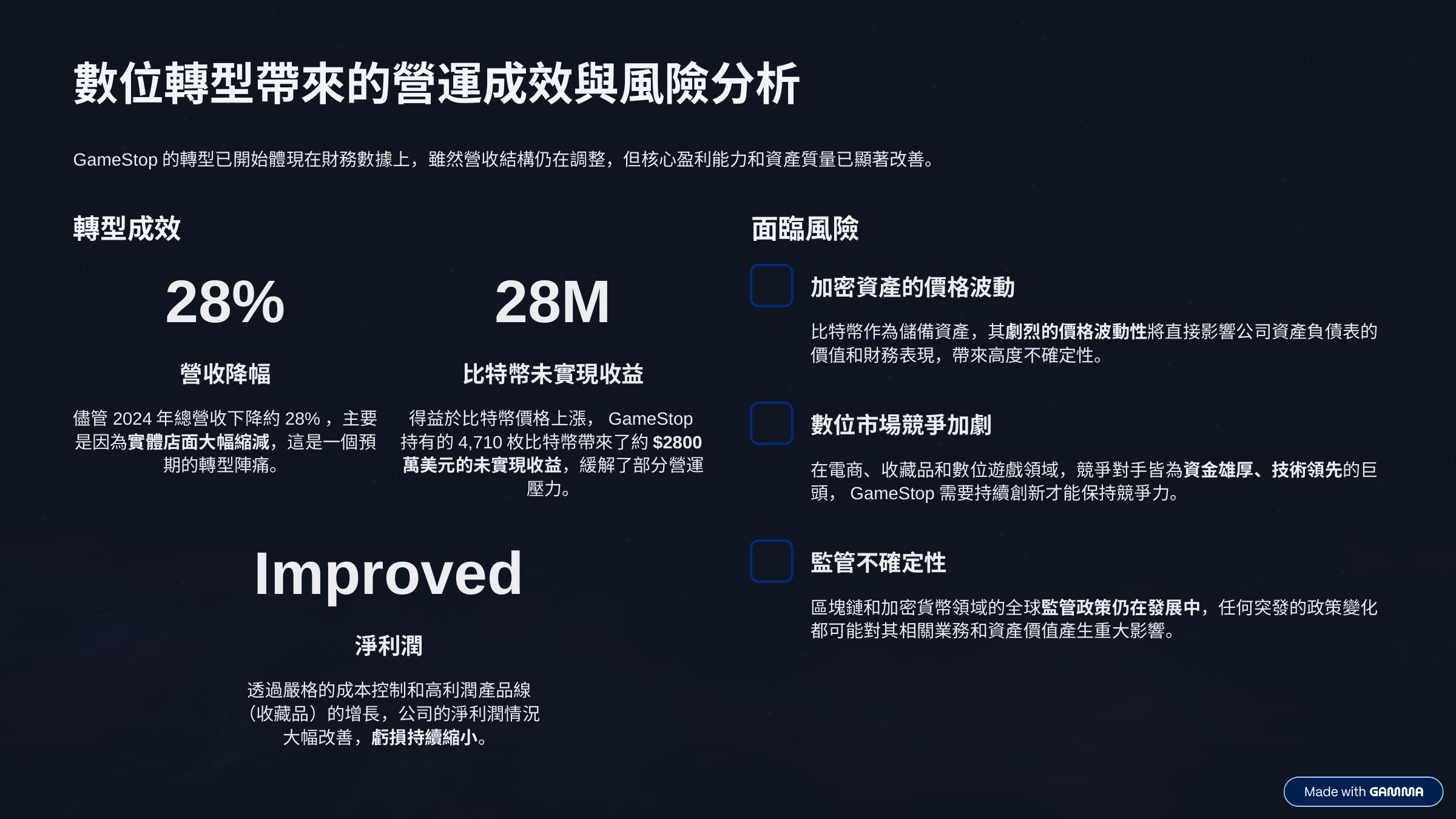

數位轉型帶來的營運成效與風險分析
GameStop的轉型已開始體現在財務數據上，雖然營收結構仍在調整，但核心盈利能力和資產質量已顯著改善。
轉型成效
面臨風險

加密資產的價格波動
28%
28M
比特幣作為儲備資產，其劇烈的價格波動性將直接影響公司資產負債表的價值和財務表現，帶來高度不確定性。
營收降幅
比特幣未實現收益

儘管2024年總營收下降約28%，主要是因為實體店面大幅縮減，這是一個預期的轉型陣痛。
得益於比特幣價格上漲，GameStop持有的4,710枚比特幣帶來了約$2800萬美元的未實現收益，緩解了部分營運壓力。
數位市場競爭加劇
在電商、收藏品和數位遊戲領域，競爭對手皆為資金雄厚、技術領先的巨頭，GameStop需要持續創新才能保持競爭力。

Improved
監管不確定性
區塊鏈和加密貨幣領域的全球監管政策仍在發展中，任何突發的政策變化都可能對其相關業務和資產價值產生重大影響。
淨利潤
透過嚴格的成本控制和高利潤產品線（收藏品）的增長，公司的淨利潤情況大幅改善，虧損持續縮小。